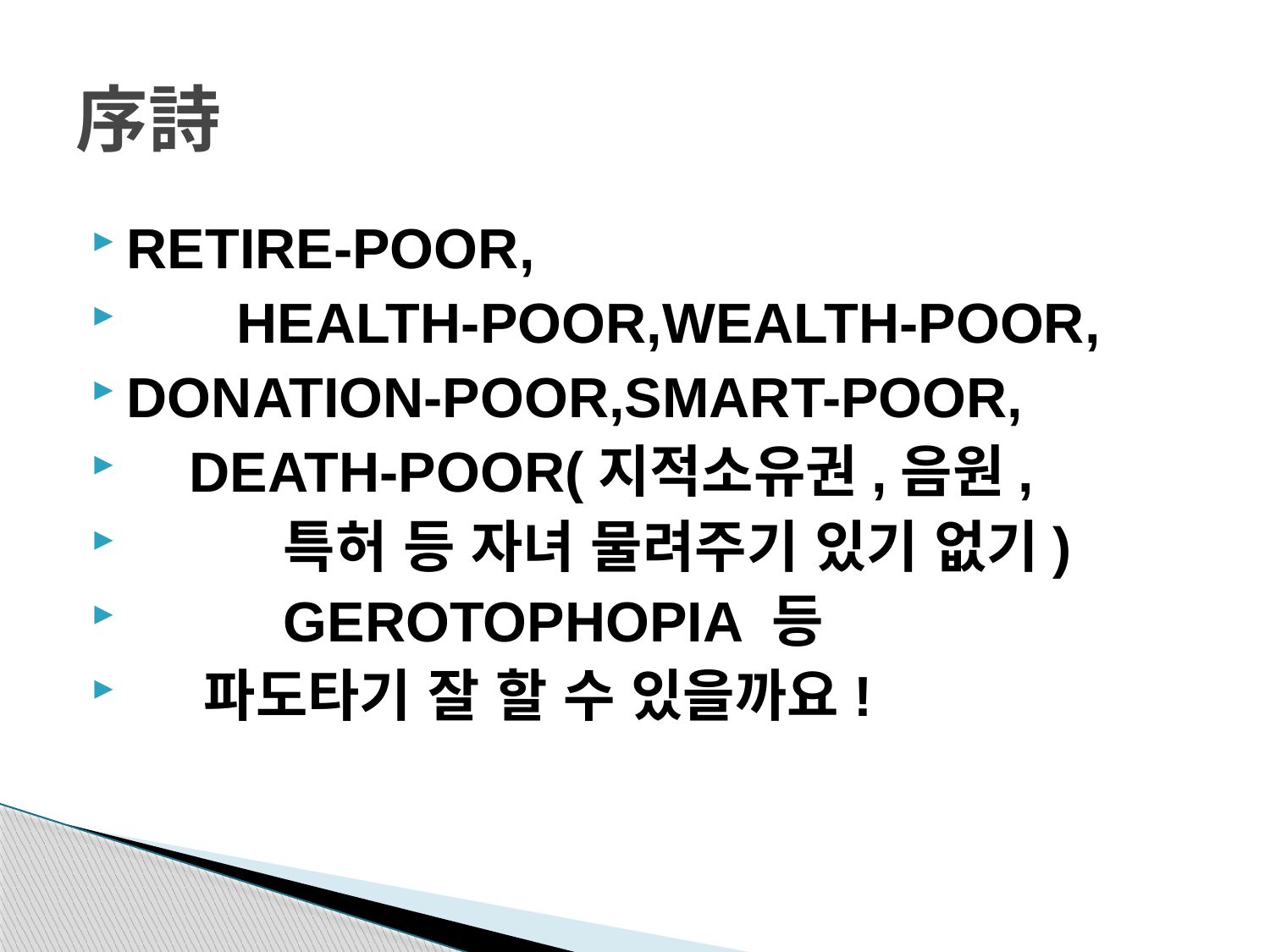

# 序詩
RETIRE-POOR,
       HEALTH-POOR,WEALTH-POOR,
DONATION-POOR,SMART-POOR,
    DEATH-POOR(지적소유권,음원,
         특허 등 자녀 물려주기 있기 없기)
          GEROTOPHOPIA 등
    파도타기 잘 할 수 있을까요!